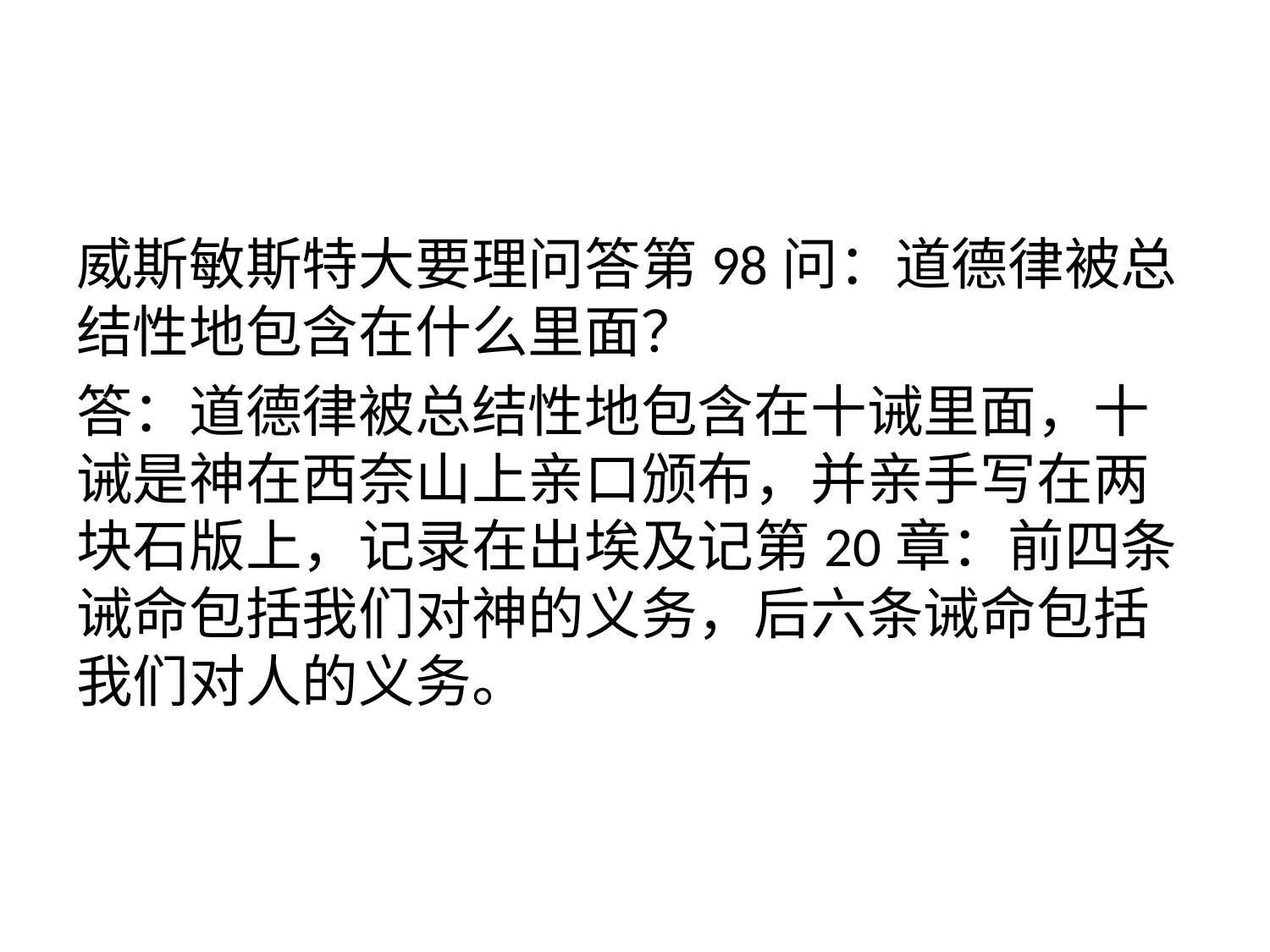

#
威斯敏斯特大要理问答第98问：道德律被总结性地包含在什么里面？
答：道德律被总结性地包含在十诫里面，十诫是神在西奈山上亲口颁布，并亲手写在两块石版上，记录在出埃及记第20章：前四条诫命包括我们对神的义务，后六条诫命包括我们对人的义务。